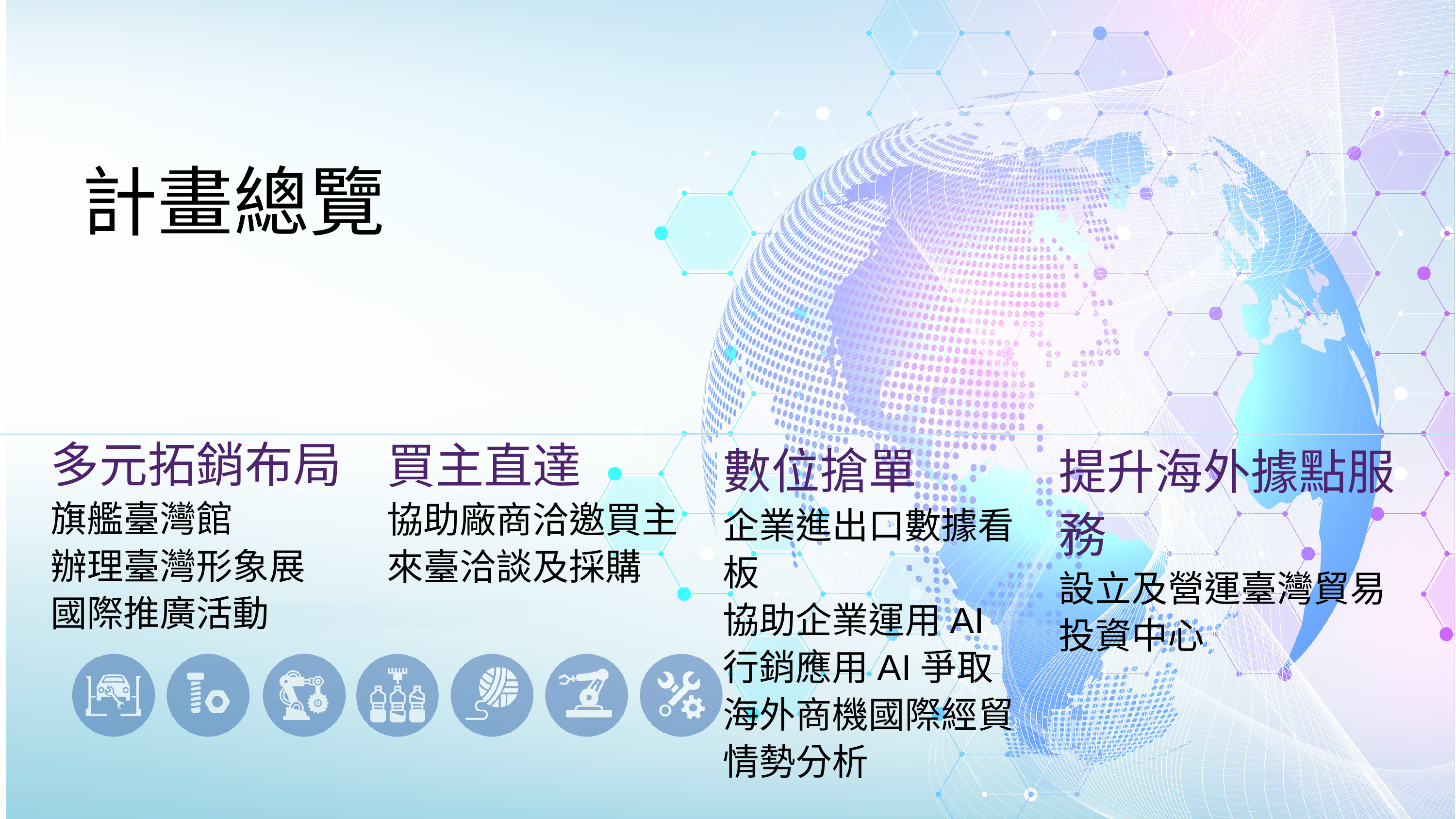

計畫總覽
多元拓銷布局
旗艦臺灣館
辦理臺灣形象展
國際推廣活動
買主直達
協助廠商洽邀買主
來臺洽談及採購

數位搶單
企業進出口數據看板
協助企業運用AI行銷應用AI爭取海外商機國際經貿情勢分析

提升海外據點服務
設立及營運臺灣貿易
投資中心